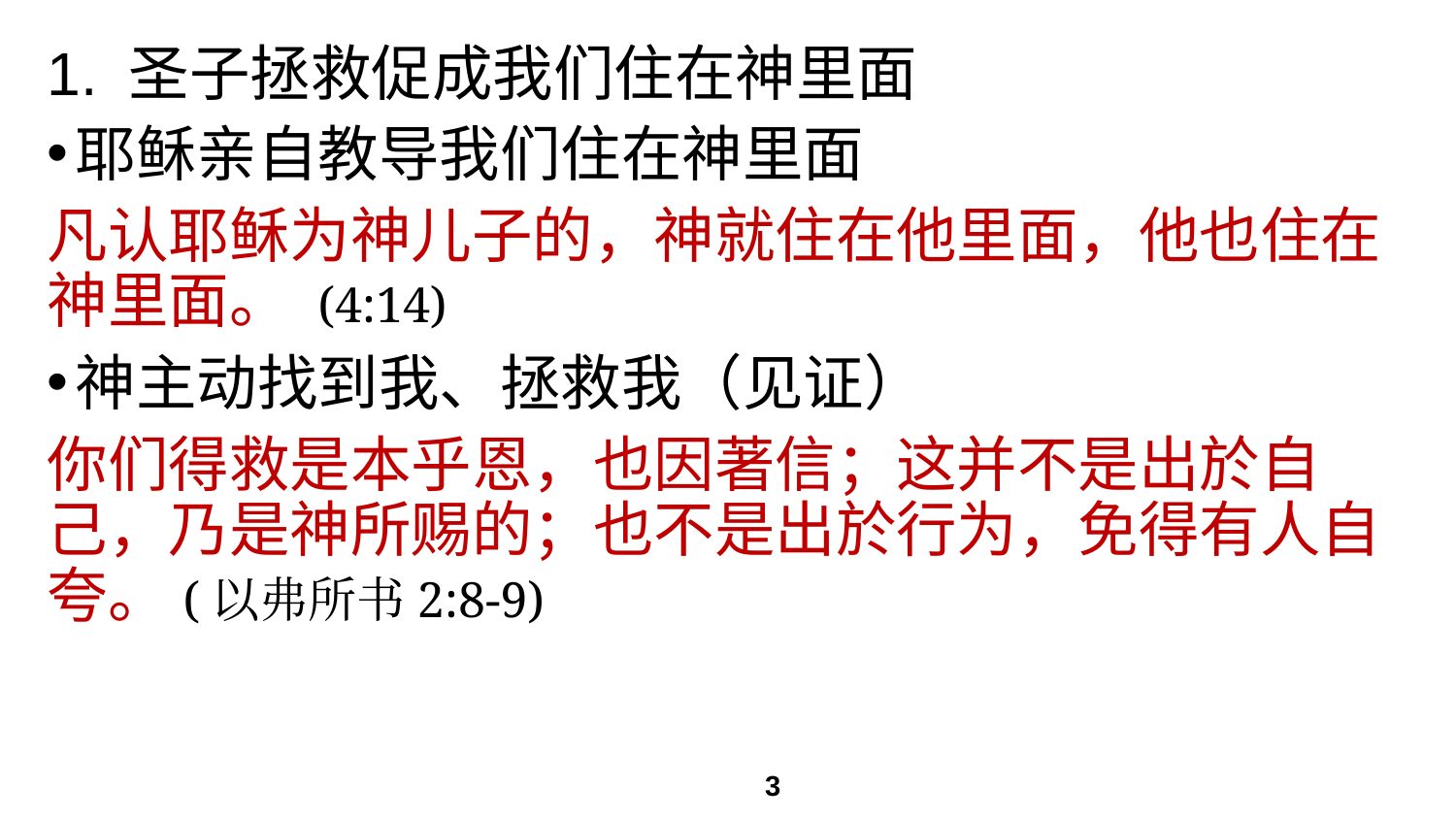

# 1. 圣子拯救促成我们住在神里面
耶稣亲自教导我们住在神里面
凡认耶稣为神儿子的，神就住在他里面，他也住在神里面。 (4:14)
神主动找到我、拯救我（见证）
你们得救是本乎恩，也因著信；这并不是出於自己，乃是神所赐的；也不是出於行为，免得有人自夸。(以弗所书2:8-9)
3